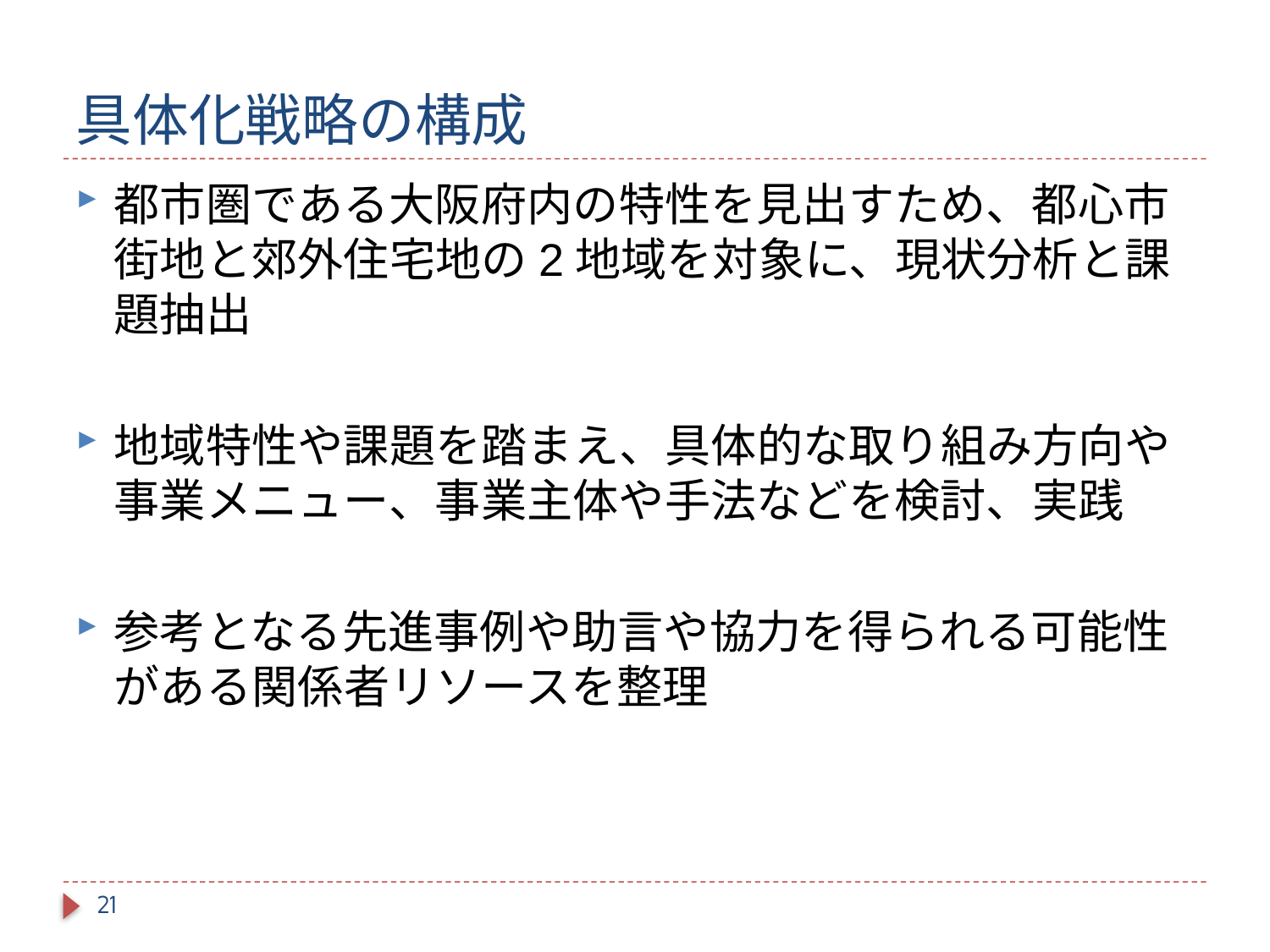

# 具体化戦略の構成
都市圏である大阪府内の特性を見出すため、都心市街地と郊外住宅地の2地域を対象に、現状分析と課題抽出

地域特性や課題を踏まえ、具体的な取り組み方向や事業メニュー、事業主体や手法などを検討、実践

参考となる先進事例や助言や協力を得られる可能性がある関係者リソースを整理

21